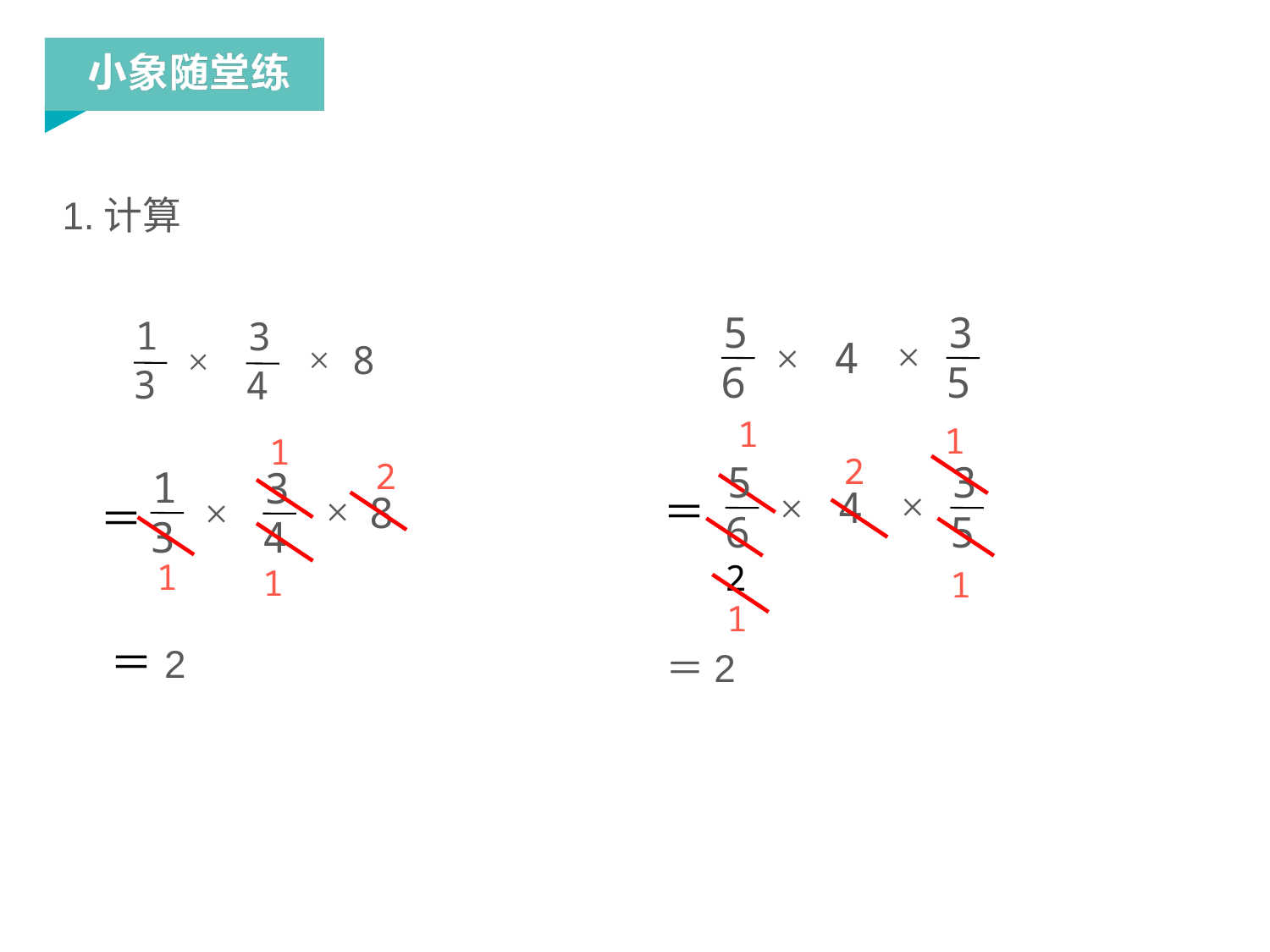

1.计算
5

6

3

5

×
4
×
1

3

3

4

×
8
×
1
1
1
2
2

5

6

3

5

×
4
×
1

3

3

4

×
8
×

＝

＝

1
2
1
1

1
＝
2
＝2